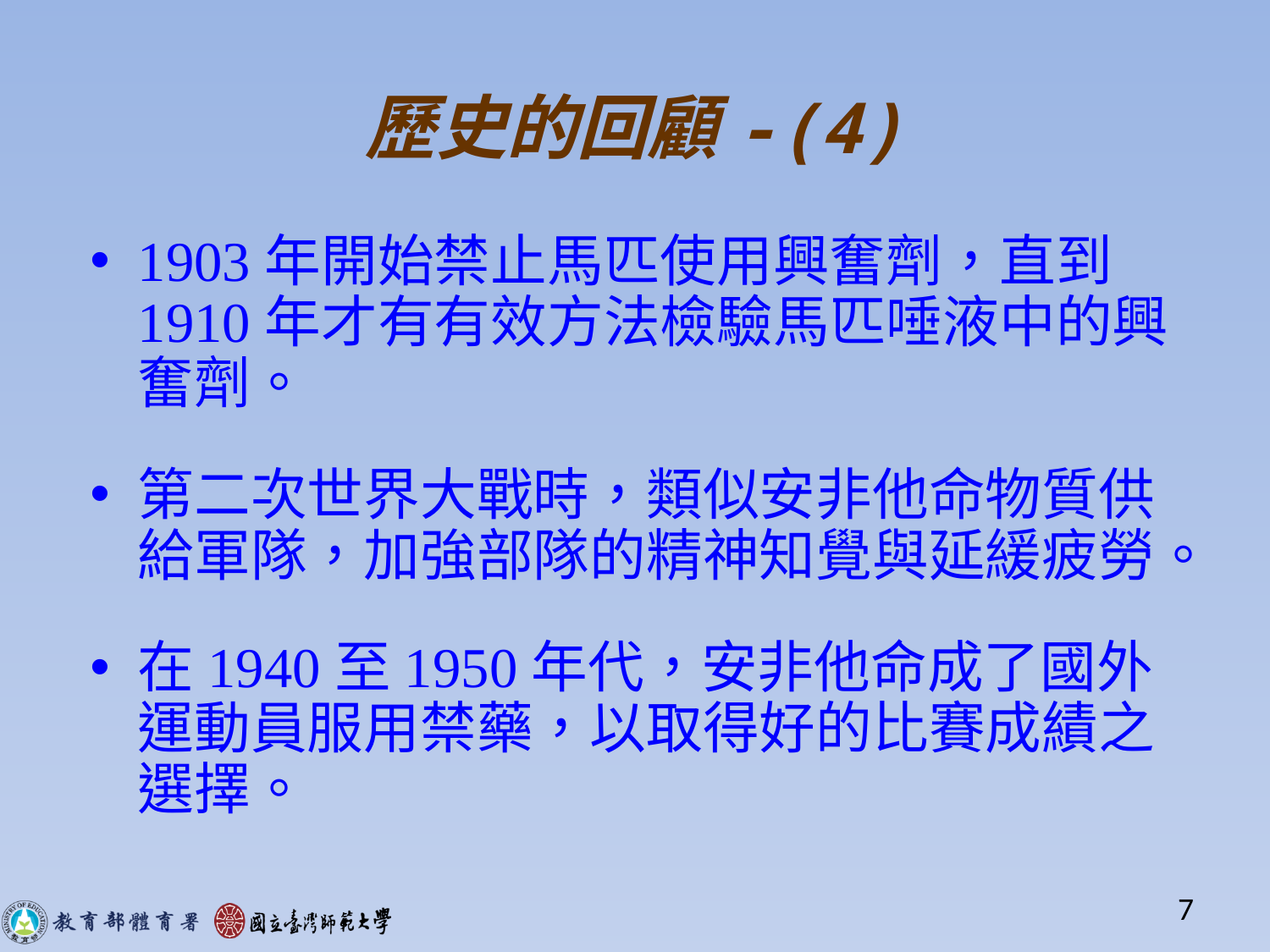

歷史的回顧-(4)
1903年開始禁止馬匹使用興奮劑，直到1910年才有有效方法檢驗馬匹唾液中的興奮劑。

第二次世界大戰時，類似安非他命物質供給軍隊，加強部隊的精神知覺與延緩疲勞。

在1940至1950年代，安非他命成了國外運動員服用禁藥，以取得好的比賽成績之選擇。
7